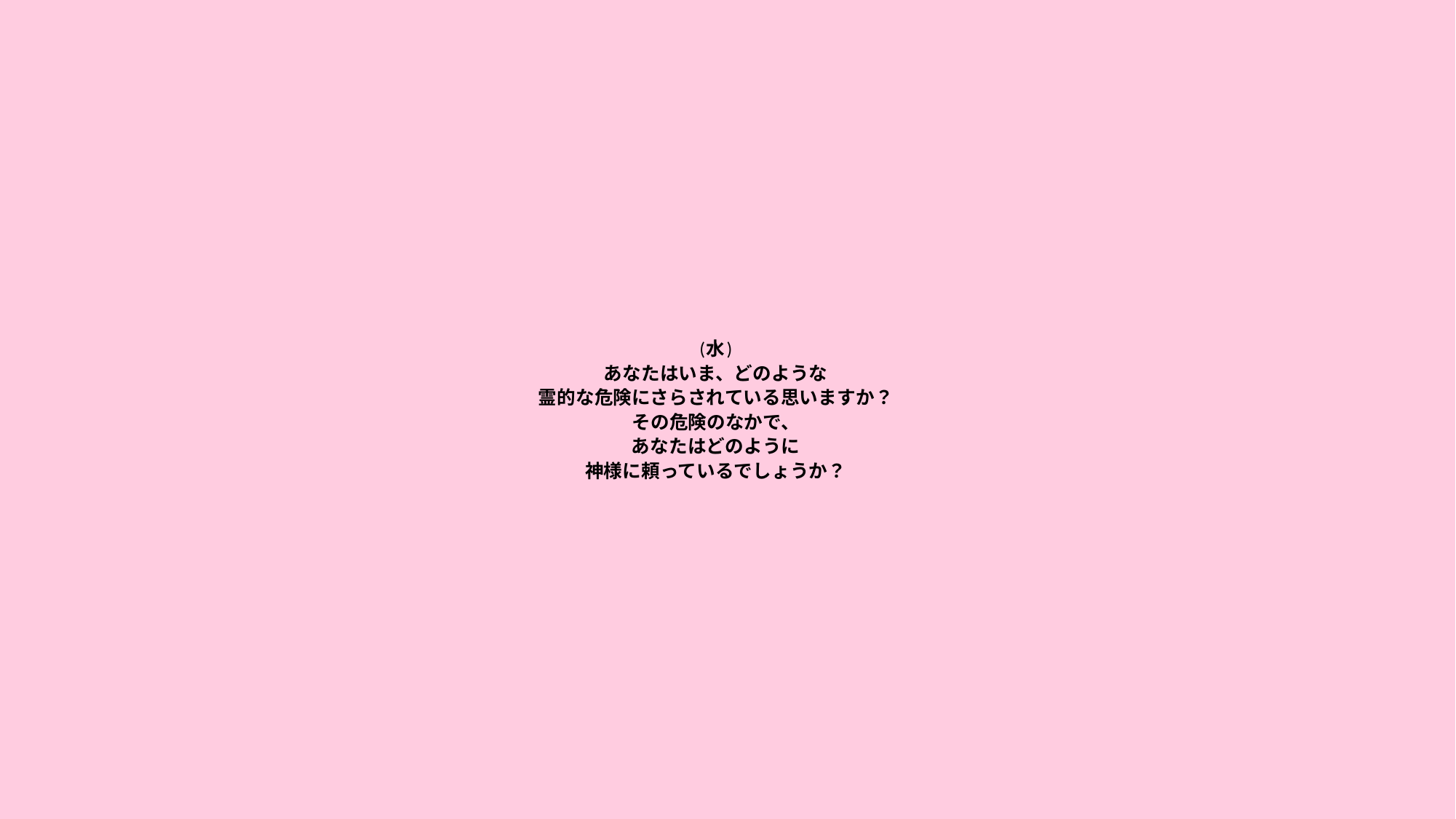

# (水) あなたはいま、どのような 霊的な危険にさらされている思いますか？ その危険のなかで、 あなたはどのように 神様に頼っているでしょうか？